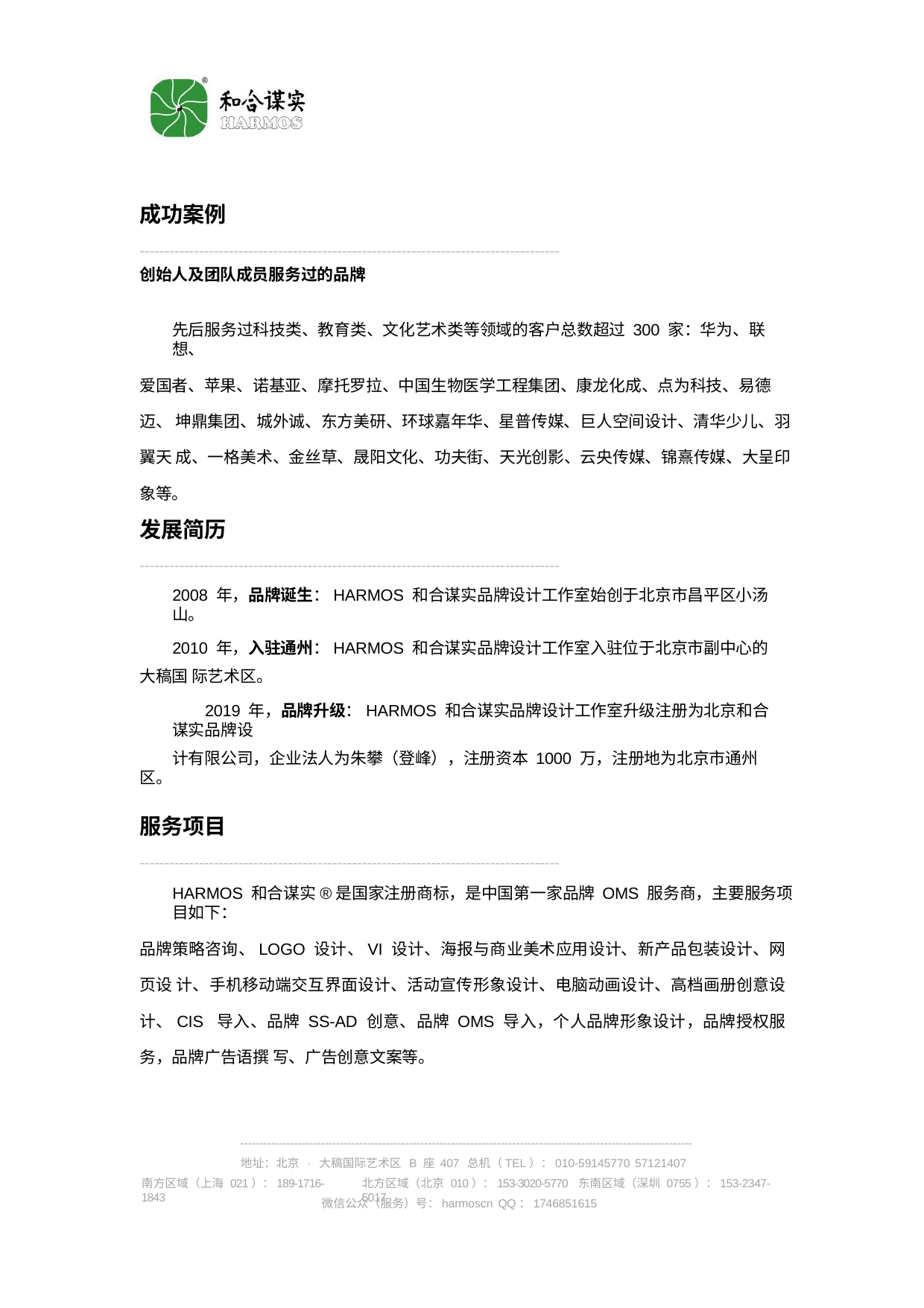

成功案例
-------------------------------------------------------------------------------------
创始人及团队成员服务过的品牌
先后服务过科技类、教育类、文化艺术类等领域的客户总数超过 300 家：华为、联想、
爱国者、苹果、诺基亚、摩托罗拉、中国生物医学工程集团、康龙化成、点为科技、易德迈、 坤鼎集团、城外诚、东方美研、环球嘉年华、星普传媒、巨人空间设计、清华少儿、羽翼天 成、一格美术、金丝草、晟阳文化、功夫街、天光创影、云央传媒、锦熹传媒、大呈印象等。
发展简历
-------------------------------------------------------------------------------------
2008 年，品牌诞生：HARMOS 和合谋实品牌设计工作室始创于北京市昌平区小汤山。
2010 年，入驻通州：HARMOS 和合谋实品牌设计工作室入驻位于北京市副中心的大稿国 际艺术区。

2019 年，品牌升级：HARMOS 和合谋实品牌设计工作室升级注册为北京和合谋实品牌设
计有限公司，企业法人为朱攀（登峰），注册资本 1000 万，注册地为北京市通州区。
服务项目
-------------------------------------------------------------------------------------
HARMOS 和合谋实®是国家注册商标，是中国第一家品牌 OMS 服务商，主要服务项目如下：
品牌策略咨询、LOGO 设计、VI 设计、海报与商业美术应用设计、新产品包装设计、网页设 计、手机移动端交互界面设计、活动宣传形象设计、电脑动画设计、高档画册创意设计、CIS  导入、品牌 SS-AD 创意、品牌 OMS 导入，个人品牌形象设计，品牌授权服务，品牌广告语撰 写、广告创意文案等。
----------------------------------------------------------------------------------------------------------------------
地址：北京 · 大稿国际艺术区 B 座 407 总机（TEL）：010-59145770 57121407
南方区域（上海 021）：189-1716-1843
北方区域（北京 010）：153-3020-5770	东南区域（深圳 0755）：153-2347-5017
微信公众（服务）号：harmoscn QQ：1746851615